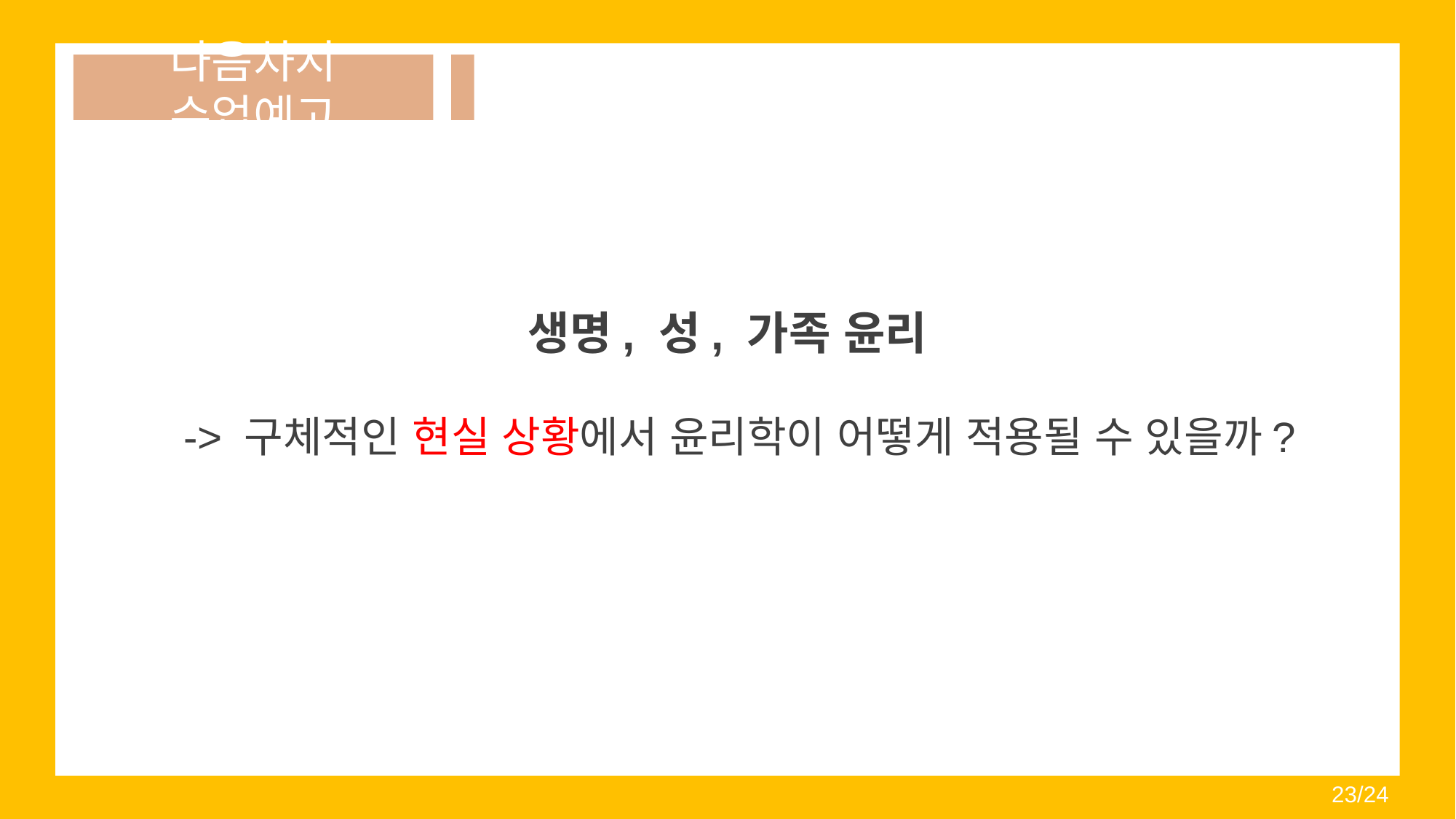

다음차시 수업예고

생명, 성, 가족 윤리

-> 구체적인 현실 상황에서 윤리학이 어떻게 적용될 수 있을까?
89
33.7
23/24